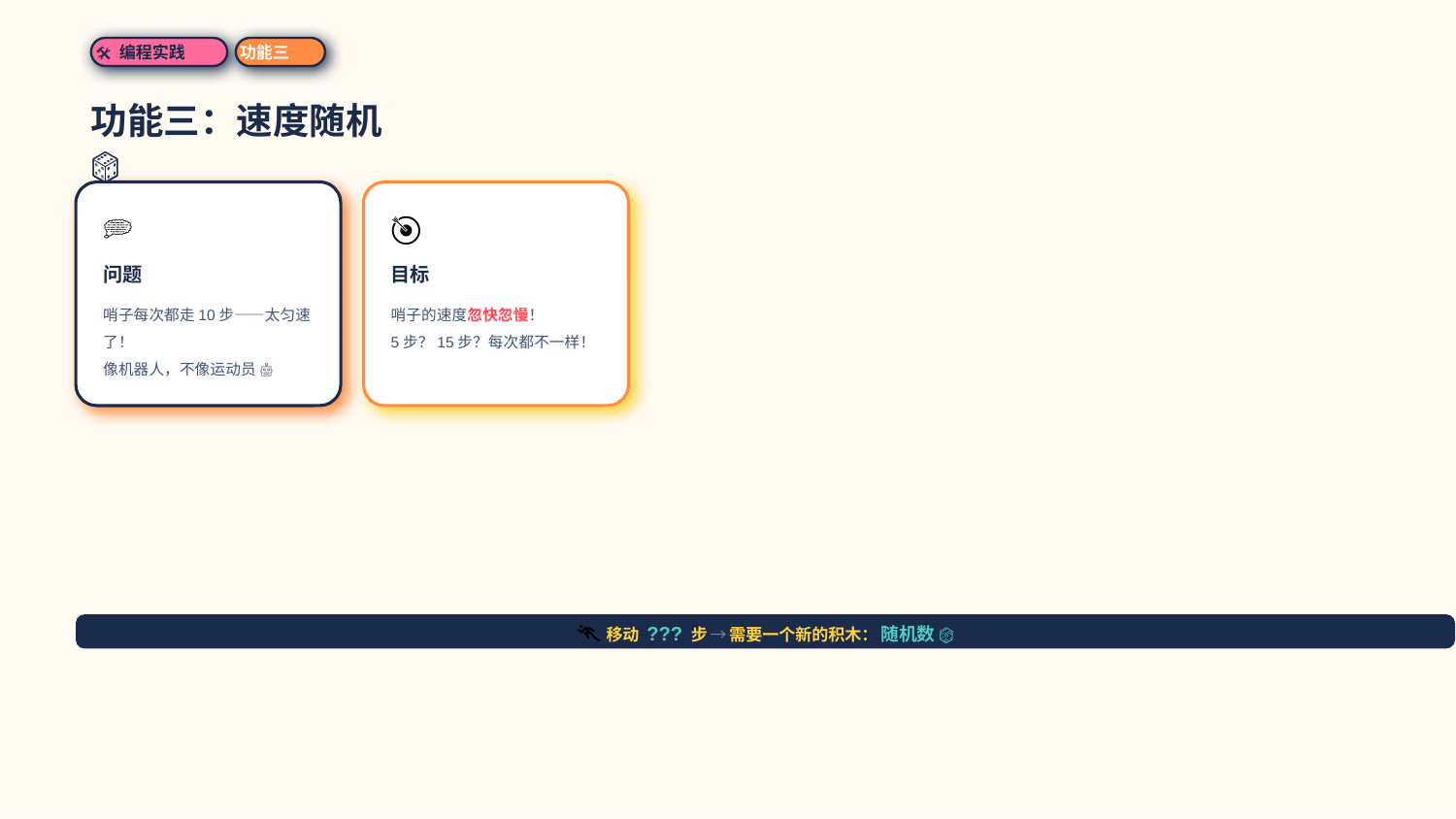

🛠 编程实践
功能三
功能三：速度随机 🎲

💭
🎯
问题
目标
哨子每次都走10步——太匀速了！
像机器人，不像运动员 🤖
哨子的速度忽快忽慢！
5步？15步？每次都不一样！
🏃 移动 ??? 步 → 需要一个新的积木： 随机数 🎲